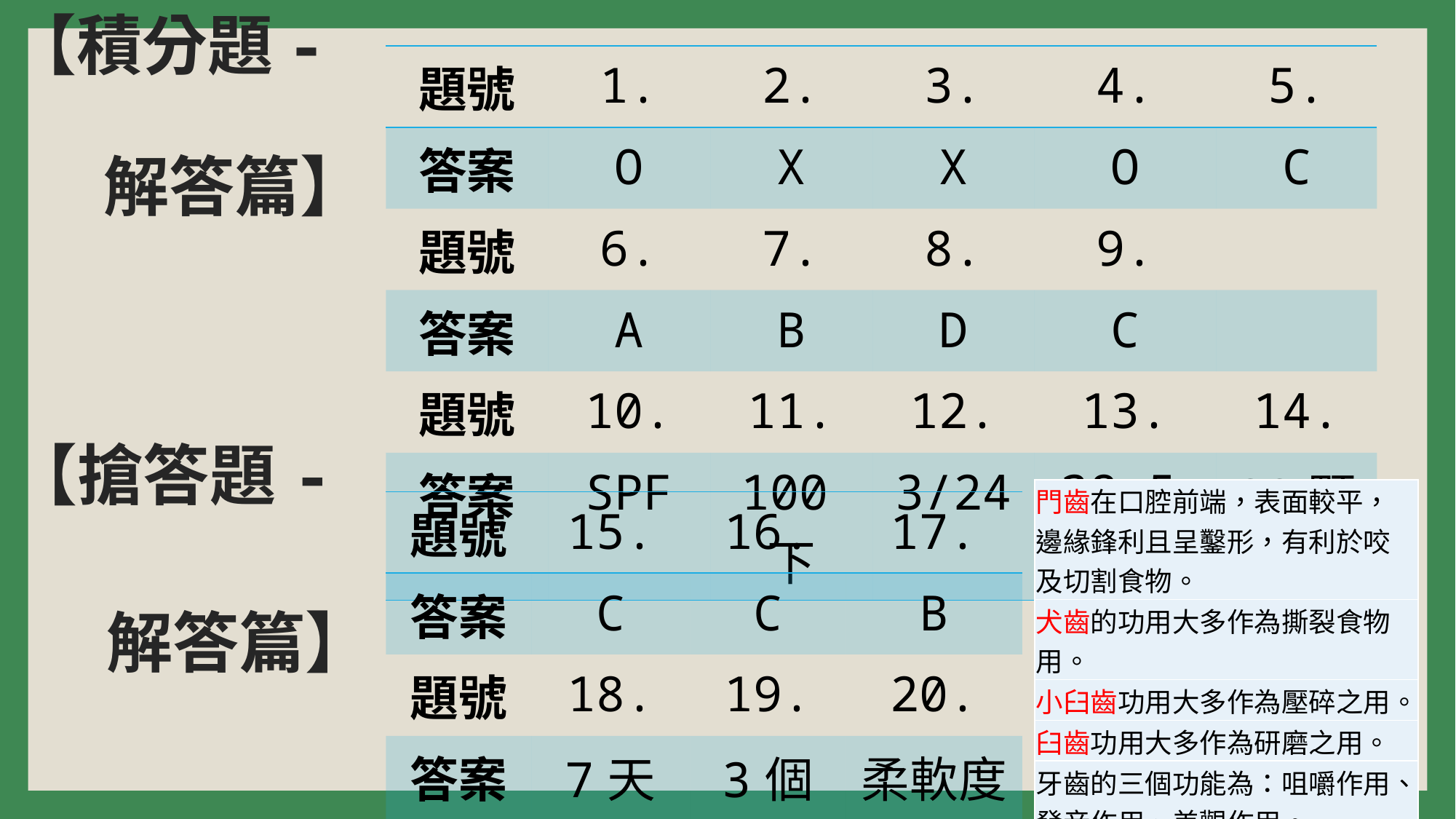

# 【積分題- 解答篇】
| 題號 | 1. | 2. | 3. | 4. | 5. |
| --- | --- | --- | --- | --- | --- |
| 答案 | O | X | X | O | C |
| 題號 | 6. | 7. | 8. | 9. |  |
| 答案 | A | B | D | C |  |
| 題號 | 10. | 11. | 12. | 13. | 14. |
| 答案 | SPF | 100下 | 3/24 | 38.5度 | 32顆 |
【搶答題-
  解答篇】
| 門齒在口腔前端，表面較平，邊緣鋒利且呈鑿形，有利於咬及切割食物。 |
| --- |
| 犬齒的功用大多作為撕裂食物用。 |
| 小臼齒功用大多作為壓碎之用。 |
| 臼齒功用大多作為研磨之用。 |
| 牙齒的三個功能為：咀嚼作用、發音作用、美觀作用。 |
| 題號 | 15. | 16. | 17. |
| --- | --- | --- | --- |
| 答案 | C | C | B |
| 題號 | 18. | 19. | 20. |
| 答案 | 7天 | 3個月 | 柔軟度 |